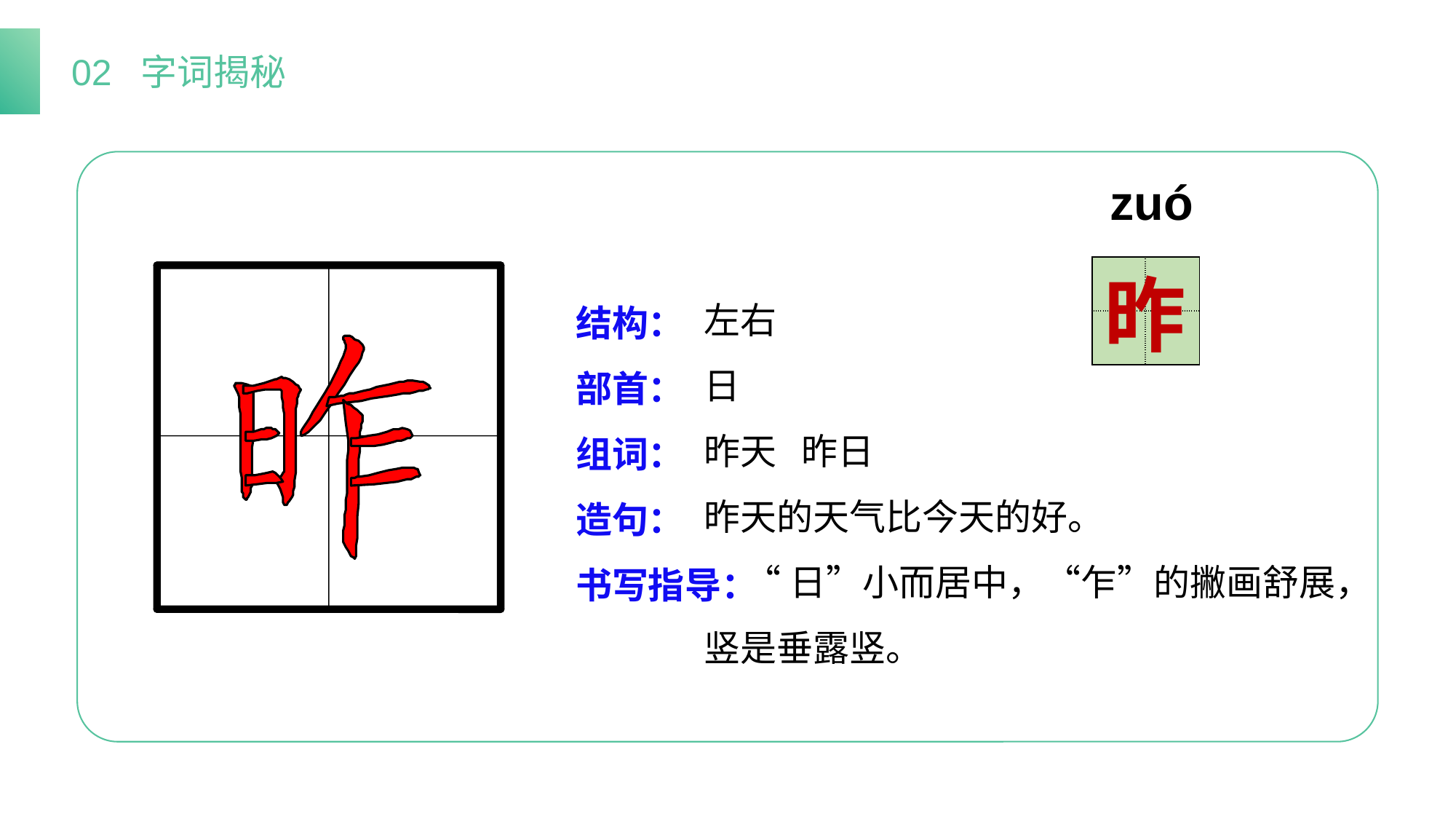

02  字词揭秘
zuó
|  |  |
| --- | --- |
|  |  |
昨

左右
日
昨天   昨日
昨天的天气比今天的好。
     “日”小而居中，“乍”的撇画舒展，竖是垂露竖。
结构：
部首：
组词：
造句：
书写指导：